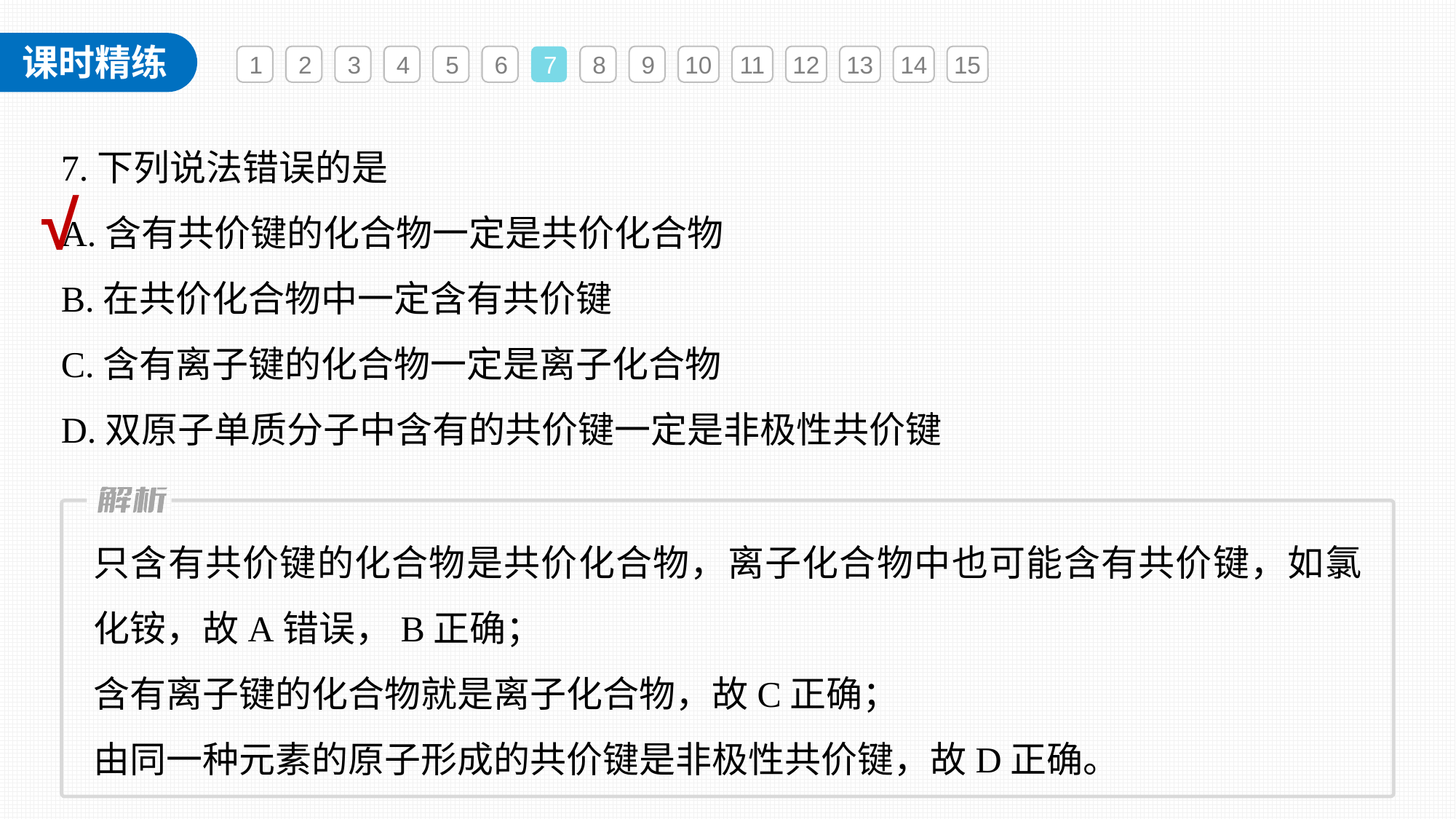

1
2
3
4
5
6
7
8
9
10
11
12
13
14
15
7.下列说法错误的是
A.含有共价键的化合物一定是共价化合物
B.在共价化合物中一定含有共价键
C.含有离子键的化合物一定是离子化合物
D.双原子单质分子中含有的共价键一定是非极性共价键
√

只含有共价键的化合物是共价化合物，离子化合物中也可能含有共价键，如氯化铵，故A错误，B正确；
含有离子键的化合物就是离子化合物，故C正确；
由同一种元素的原子形成的共价键是非极性共价键，故D正确。